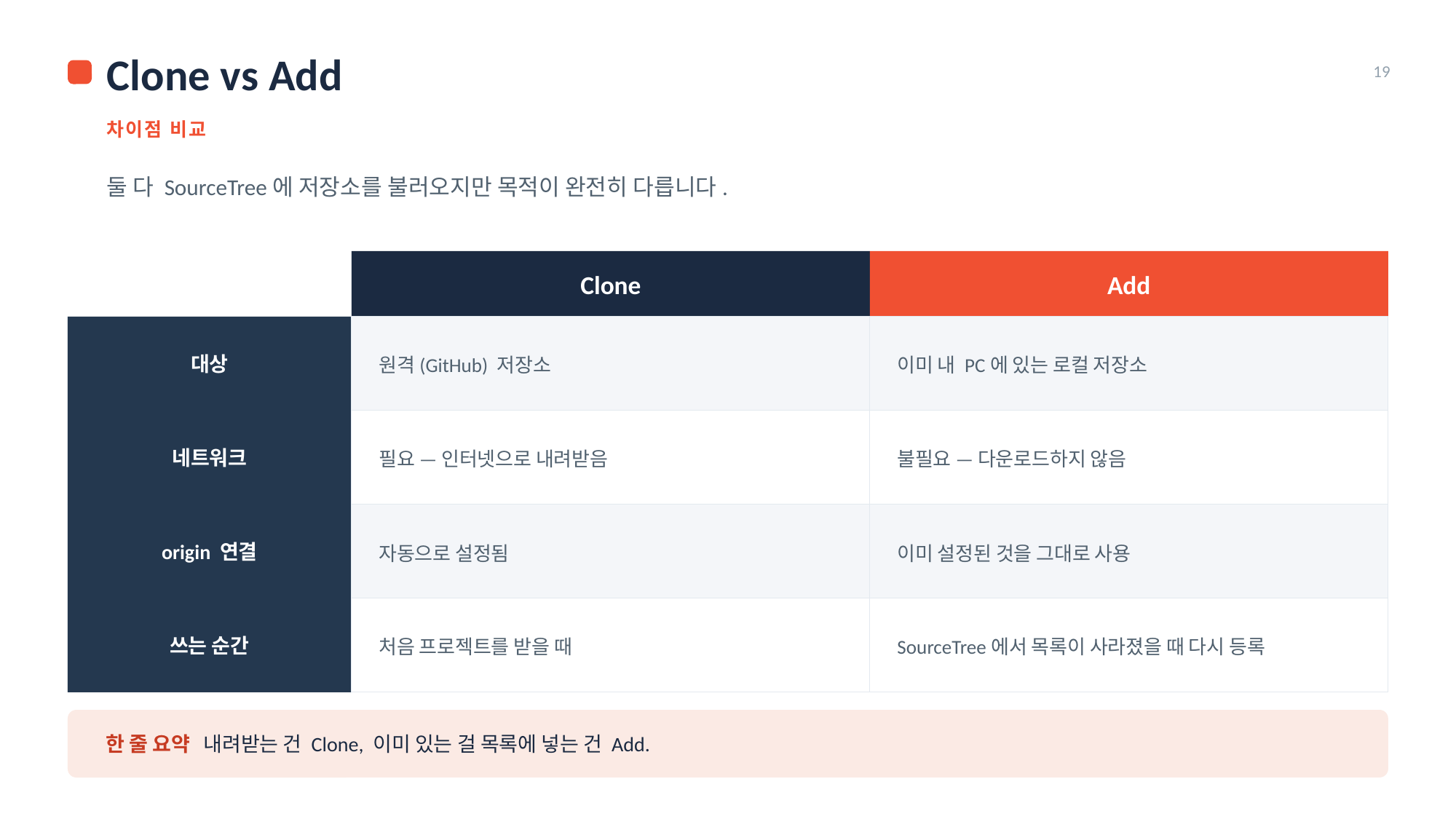

Clone vs Add
19

차이점 비교
둘 다 SourceTree에 저장소를 불러오지만 목적이 완전히 다릅니다.

Clone

Add

대상

원격(GitHub) 저장소

이미 내 PC에 있는 로컬 저장소

네트워크

필요 — 인터넷으로 내려받음

불필요 — 다운로드하지 않음

origin 연결

자동으로 설정됨

이미 설정된 것을 그대로 사용

쓰는 순간

처음 프로젝트를 받을 때

SourceTree에서 목록이 사라졌을 때 다시 등록

한 줄 요약   내려받는 건 Clone, 이미 있는 걸 목록에 넣는 건 Add.